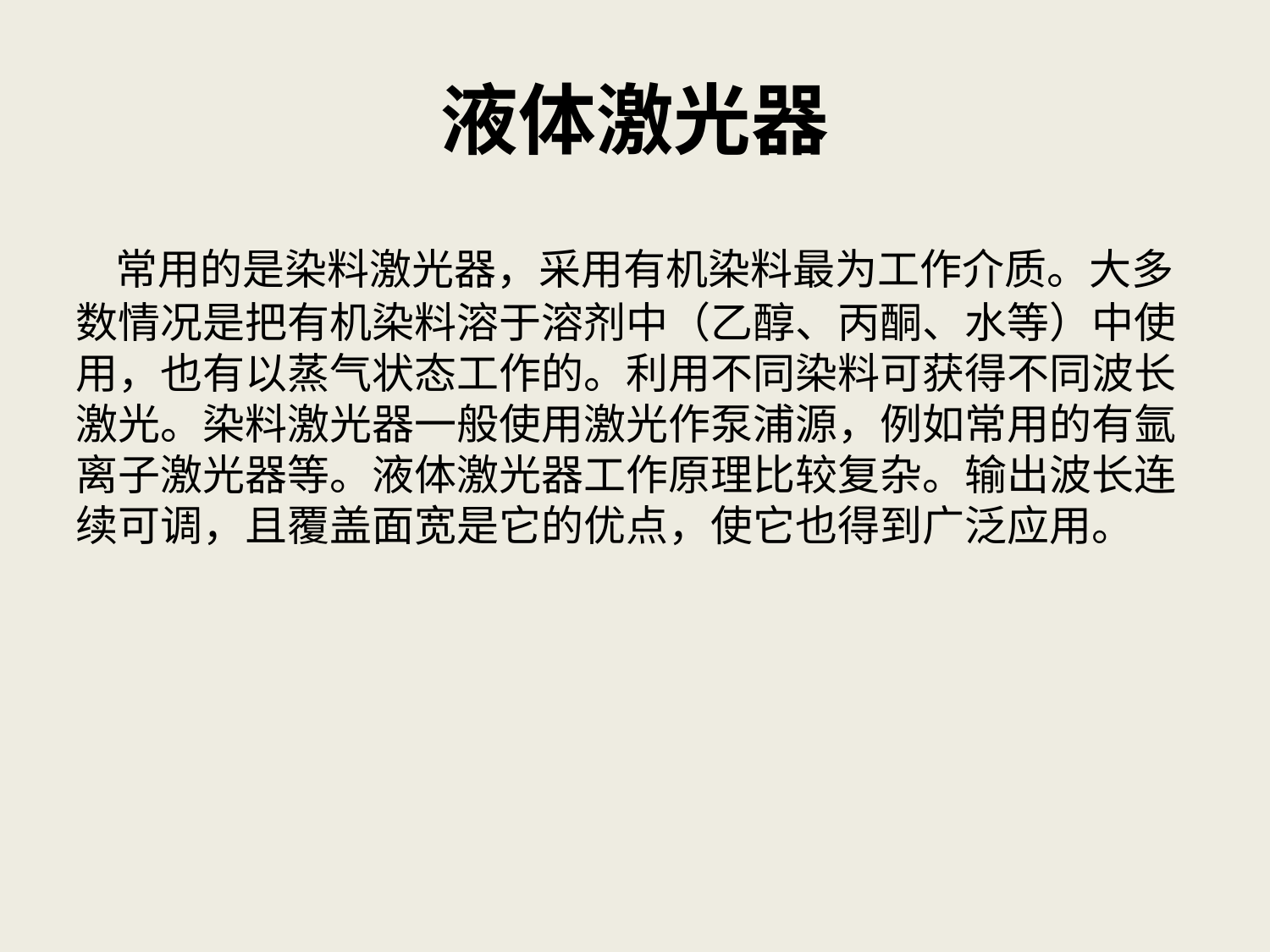

液体激光器
  常用的是染料激光器，采用有机染料最为工作介质。大多数情况是把有机染料溶于溶剂中（乙醇、丙酮、水等）中使用，也有以蒸气状态工作的。利用不同染料可获得不同波长激光。染料激光器一般使用激光作泵浦源，例如常用的有氩离子激光器等。液体激光器工作原理比较复杂。输出波长连续可调，且覆盖面宽是它的优点，使它也得到广泛应用。